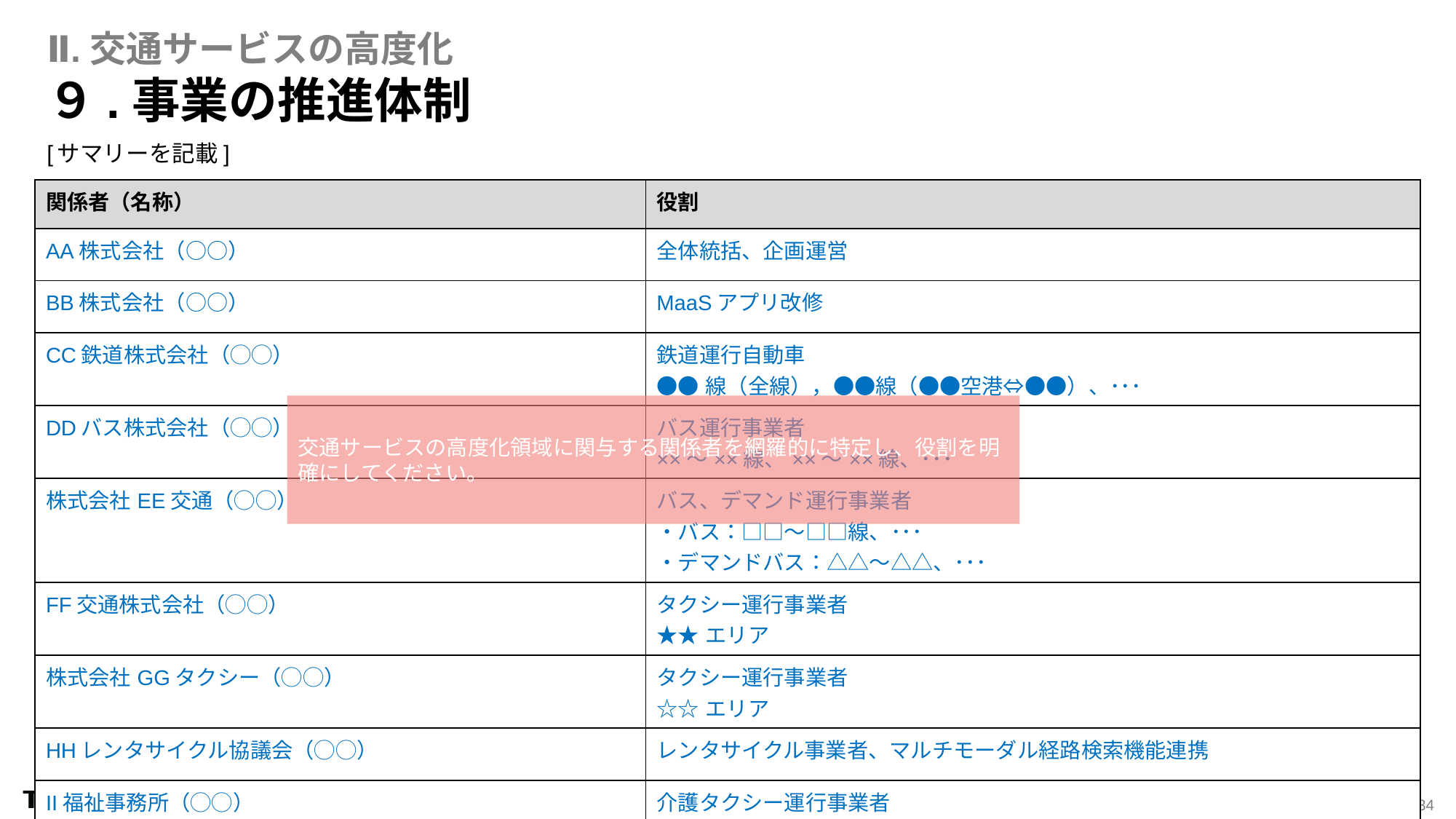

Ⅱ.交通サービスの高度化
# ９.事業の推進体制
[サマリーを記載]
| 関係者（名称） | 役割 |
| --- | --- |
| AA株式会社（○○） | 全体統括、企画運営 |
| BB株式会社（○○） | MaaSアプリ改修 |
| CC鉄道株式会社（◯◯） | 鉄道運行自動車 ●●線（全線），●●線（●●空港⇔●●）、･･･ |
| DDバス株式会社（◯◯） | バス運行事業者 ××～××線、××～××線、･･･ |
| 株式会社EE交通（◯◯） | バス、デマンド運行事業者 ・バス：□□～□□線、･･･ ・デマンドバス：△△～△△、･･･ |
| FF交通株式会社（◯◯） | タクシー運行事業者 ★★エリア |
| 株式会社GGタクシー（◯◯） | タクシー運行事業者 ☆☆エリア |
| HHレンタサイクル協議会（◯◯） | レンタサイクル事業者、マルチモーダル経路検索機能連携 |
| II福祉事務所（◯◯） | 介護タクシー運行事業者 |
交通サービスの高度化領域に関与する関係者を網羅的に特定し、役割を明確にしてください。​